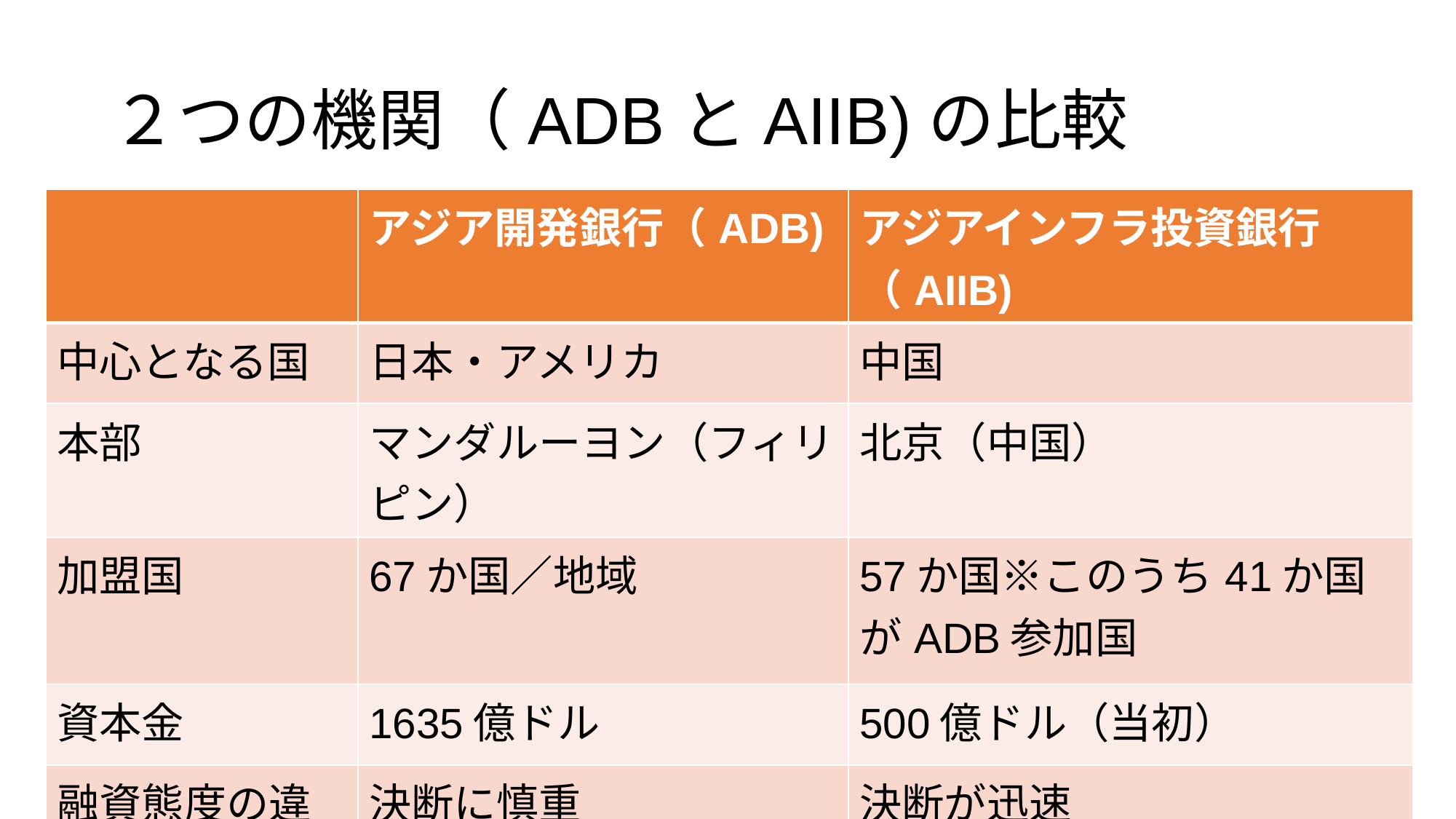

# ２つの機関（ADBとAIIB)の比較
|  | アジア開発銀行（ADB) | アジアインフラ投資銀行（AIIB) |
| --- | --- | --- |
| 中心となる国 | 日本・アメリカ | 中国 |
| 本部 | マンダルーヨン（フィリピン） | 北京（中国） |
| 加盟国 | 67か国／地域 | 57か国※このうち41か国がADB参加国 |
| 資本金 | 1635億ドル | 500億ドル（当初） |
| 融資態度の違い | 決断に慎重 | 決断が迅速 |